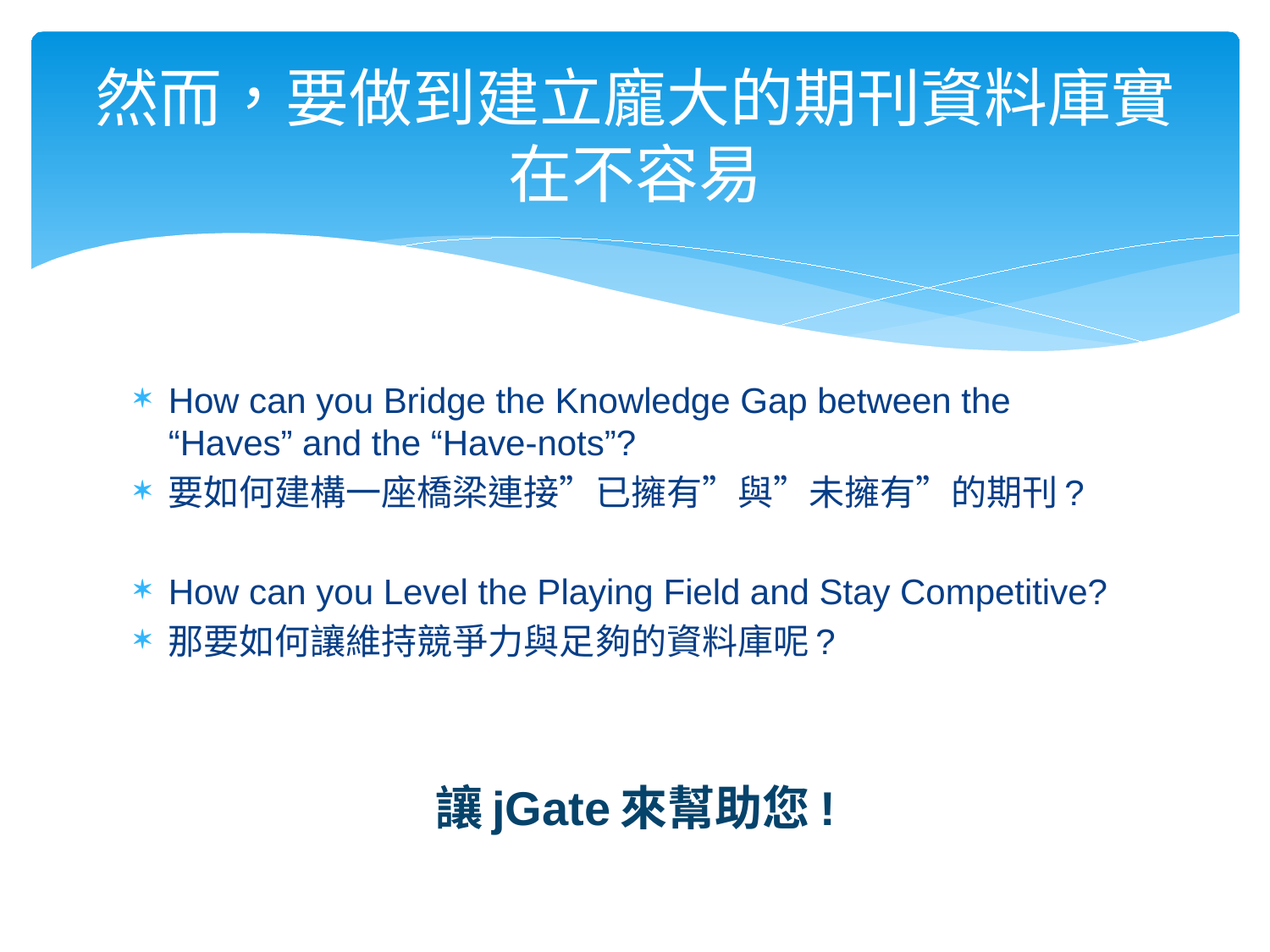

# 然而，要做到建立龐大的期刊資料庫實在不容易
How can you Bridge the Knowledge Gap between the “Haves” and the “Have-nots”?
要如何建構一座橋梁連接”已擁有”與”未擁有”的期刊?

How can you Level the Playing Field and Stay Competitive?
那要如何讓維持競爭力與足夠的資料庫呢?

讓jGate來幫助您!